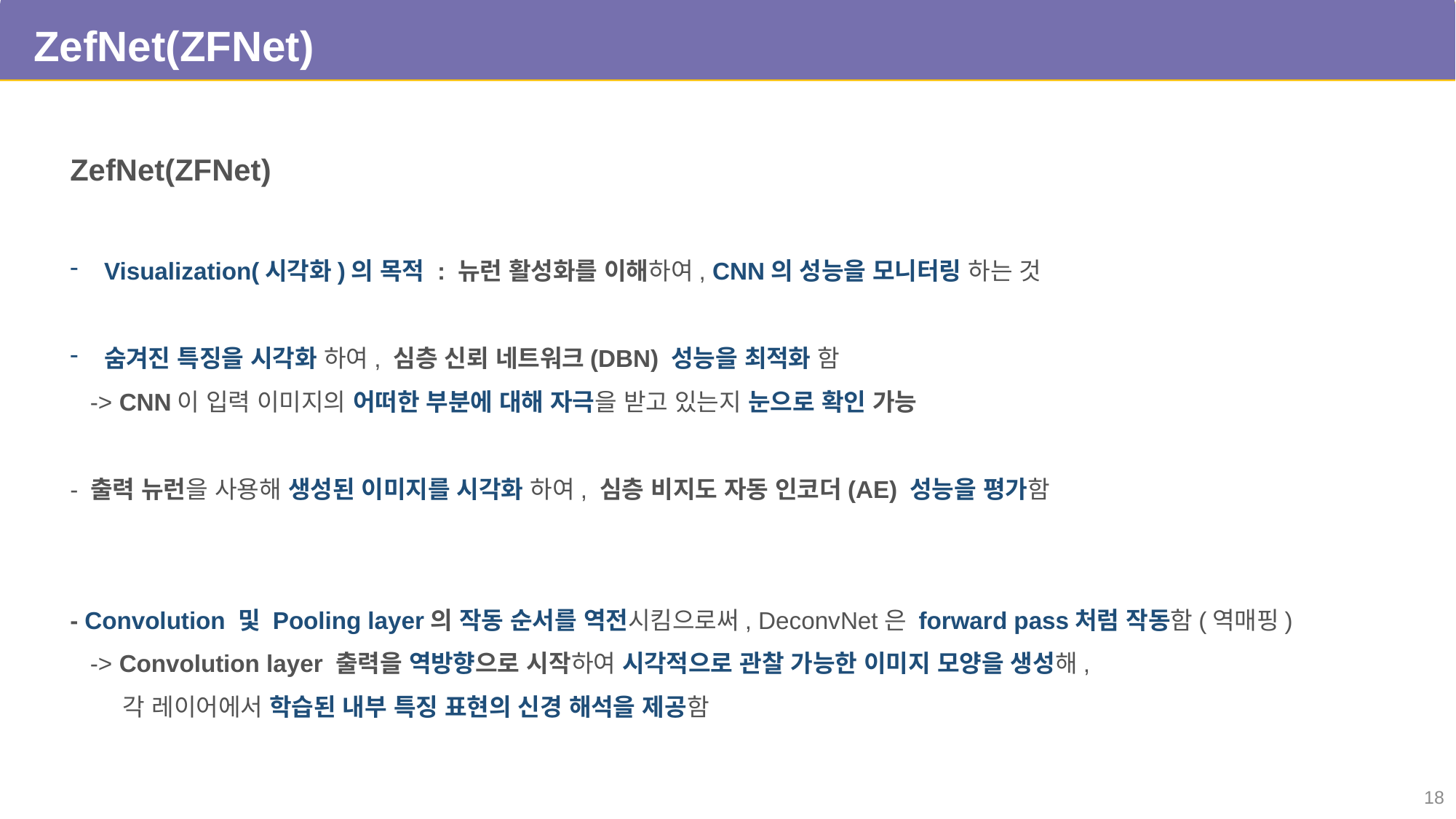

ZefNet(ZFNet)

ZefNet(ZFNet)

Visualization(시각화)의 목적 : 뉴런 활성화를 이해하여, CNN의 성능을 모니터링 하는 것

숨겨진 특징을 시각화 하여, 심층 신뢰 네트워크(DBN) 성능을 최적화 함
   -> CNN이 입력 이미지의 어떠한 부분에 대해 자극을 받고 있는지 눈으로 확인 가능

- 출력 뉴런을 사용해 생성된 이미지를 시각화 하여, 심층 비지도 자동 인코더(AE) 성능을 평가함

- Convolution 및 Pooling layer의 작동 순서를 역전시킴으로써, DeconvNet은 forward pass처럼 작동함(역매핑)
   -> Convolution layer 출력을 역방향으로 시작하여 시각적으로 관찰 가능한 이미지 모양을 생성해,
       각 레이어에서 학습된 내부 특징 표현의 신경 해석을 제공함

18